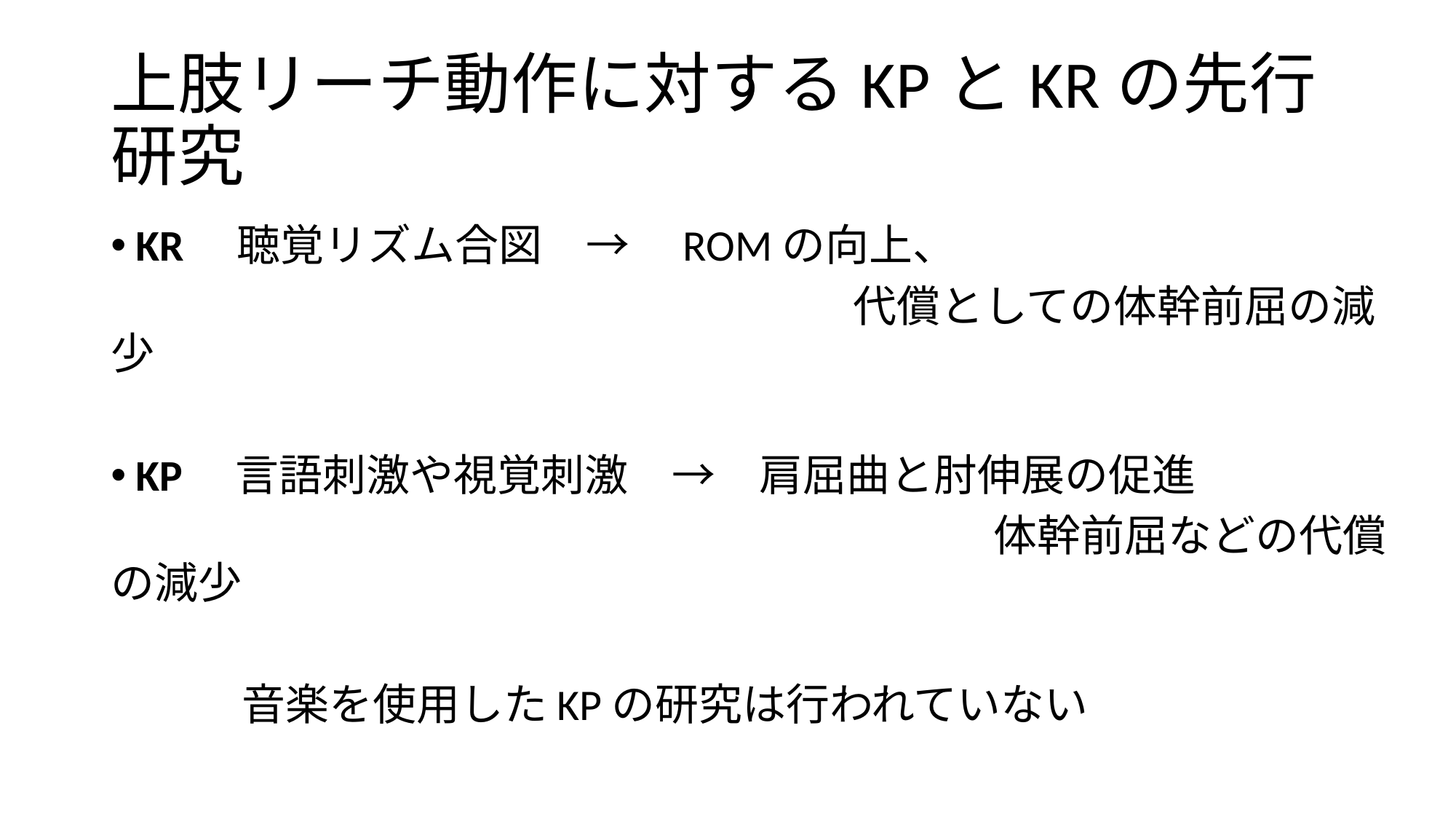

# 上肢リーチ動作に対するKPとKRの先行研究
KR　聴覚リズム合図　→　ROMの向上、
　　　　　　　　　　　　　　　　　代償としての体幹前屈の減少

KP　言語刺激や視覚刺激　→　肩屈曲と肘伸展の促進
　　　　　　　　　　　　　　　　　　　　 体幹前屈などの代償の減少

　　　音楽を使用したKPの研究は行われていない